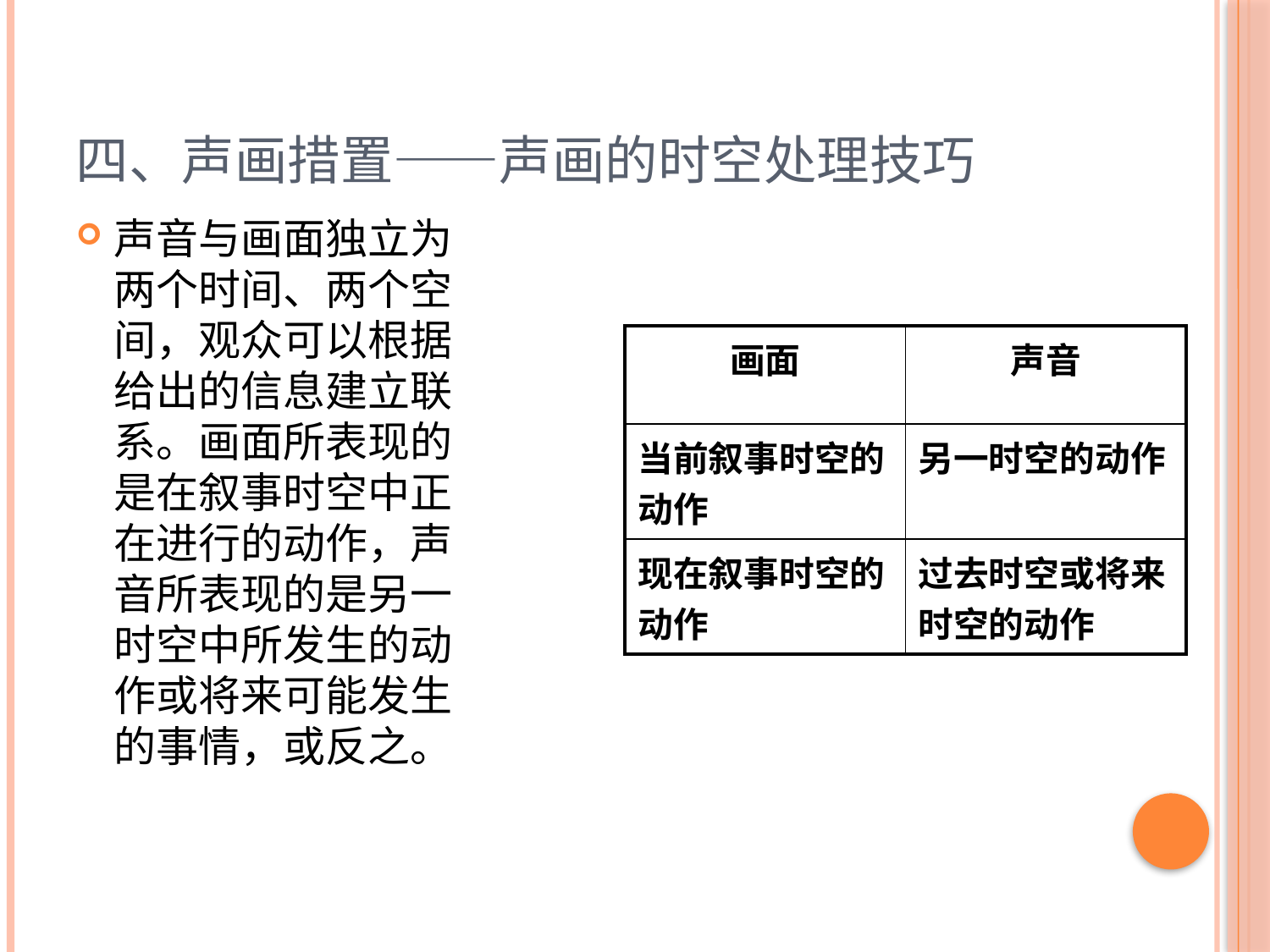

# 四、声画措置——声画的时空处理技巧
声音与画面独立为两个时间、两个空间，观众可以根据给出的信息建立联系。画面所表现的是在叙事时空中正在进行的动作，声音所表现的是另一时空中所发生的动作或将来可能发生的事情，或反之。

| 画面 | 声音 |
| --- | --- |
| 当前叙事时空的动作 | 另一时空的动作 |
| 现在叙事时空的动作 | 过去时空或将来时空的动作 |